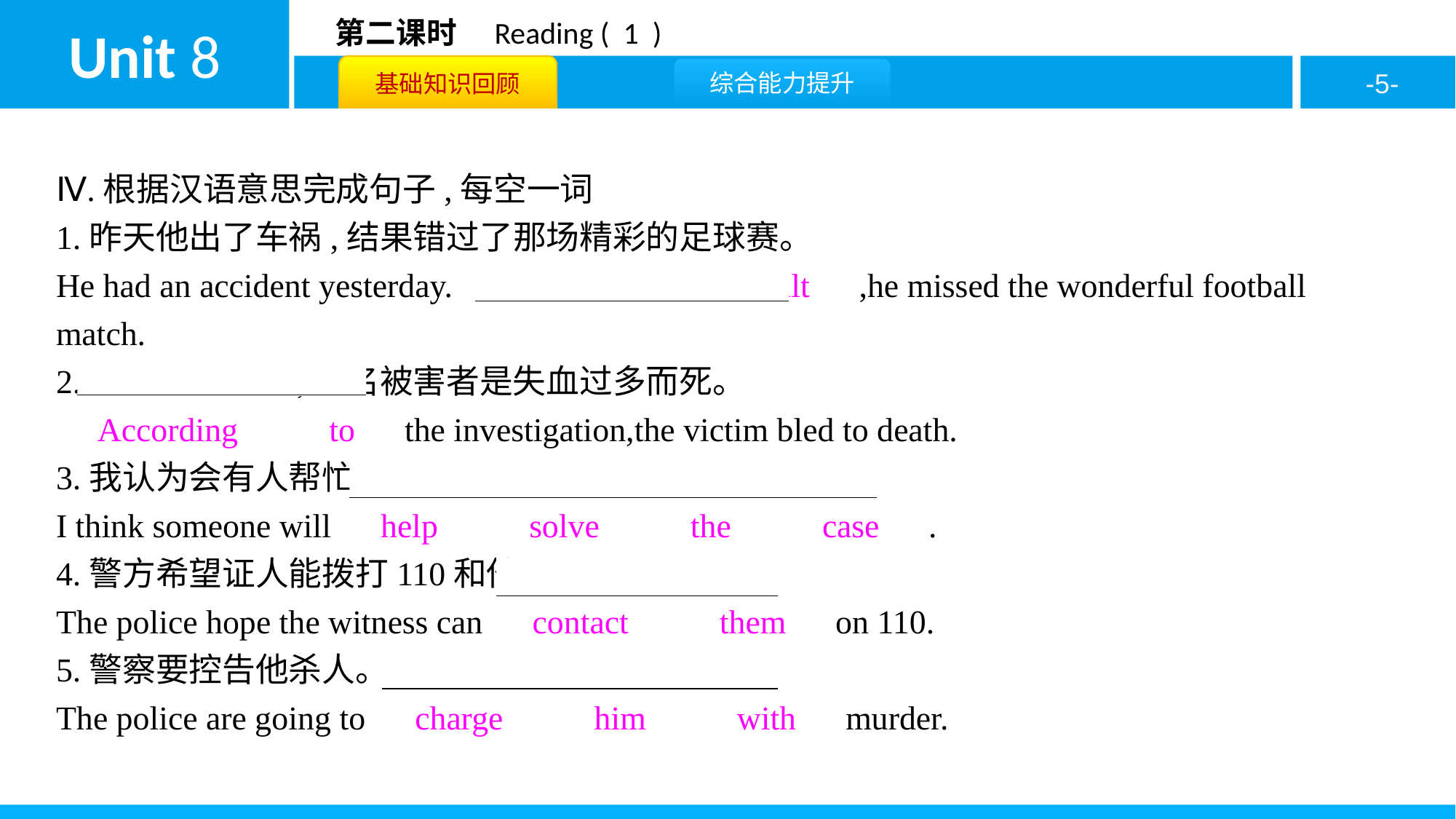

Ⅳ.根据汉语意思完成句子,每空一词
1.昨天他出了车祸,结果错过了那场精彩的足球赛。
He had an accident yesterday.　As　 　a　 　result　,he missed the wonderful football match.
2.根据调查结果,这名被害者是失血过多而死。
　According　 　to　the investigation,the victim bled to death.
3.我认为会有人帮忙解决这起案件。
I think someone will　help　 　solve　 　the　 　case　.
4.警方希望证人能拨打110和他们联系。
The police hope the witness can　contact　 　them　on 110.
5.警察要控告他杀人。
The police are going to　charge　 　him　 　with　murder.